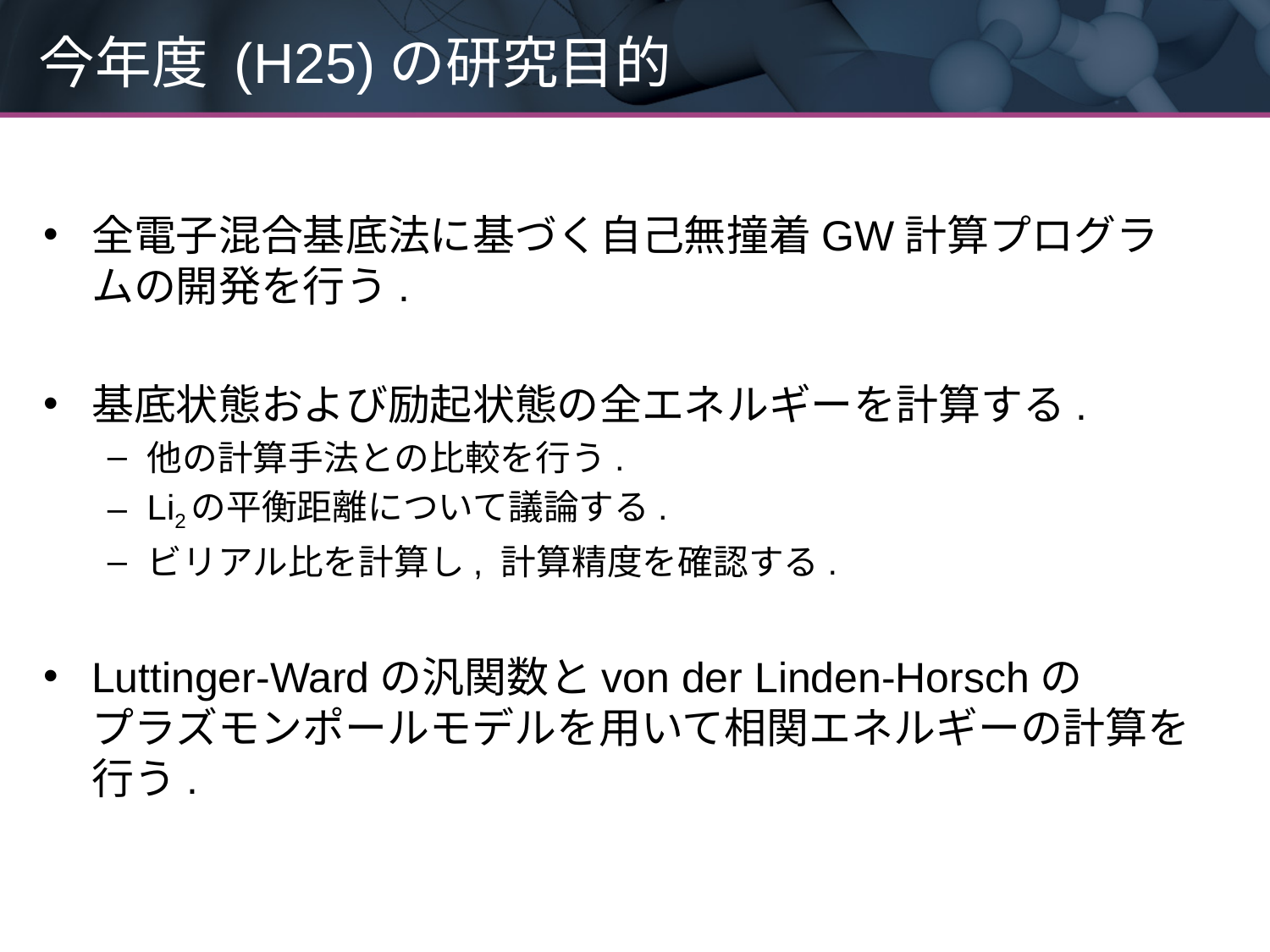

# 今年度 (H25)の研究目的

全電子混合基底法に基づく自己無撞着GW計算プログラムの開発を行う.

基底状態および励起状態の全エネルギーを計算する.
他の計算手法との比較を行う.
Li2の平衡距離について議論する.
ビリアル比を計算し, 計算精度を確認する.

Luttinger-Wardの汎関数とvon der Linden-Horschの
プラズモンポールモデルを用いて相関エネルギーの計算を行う.